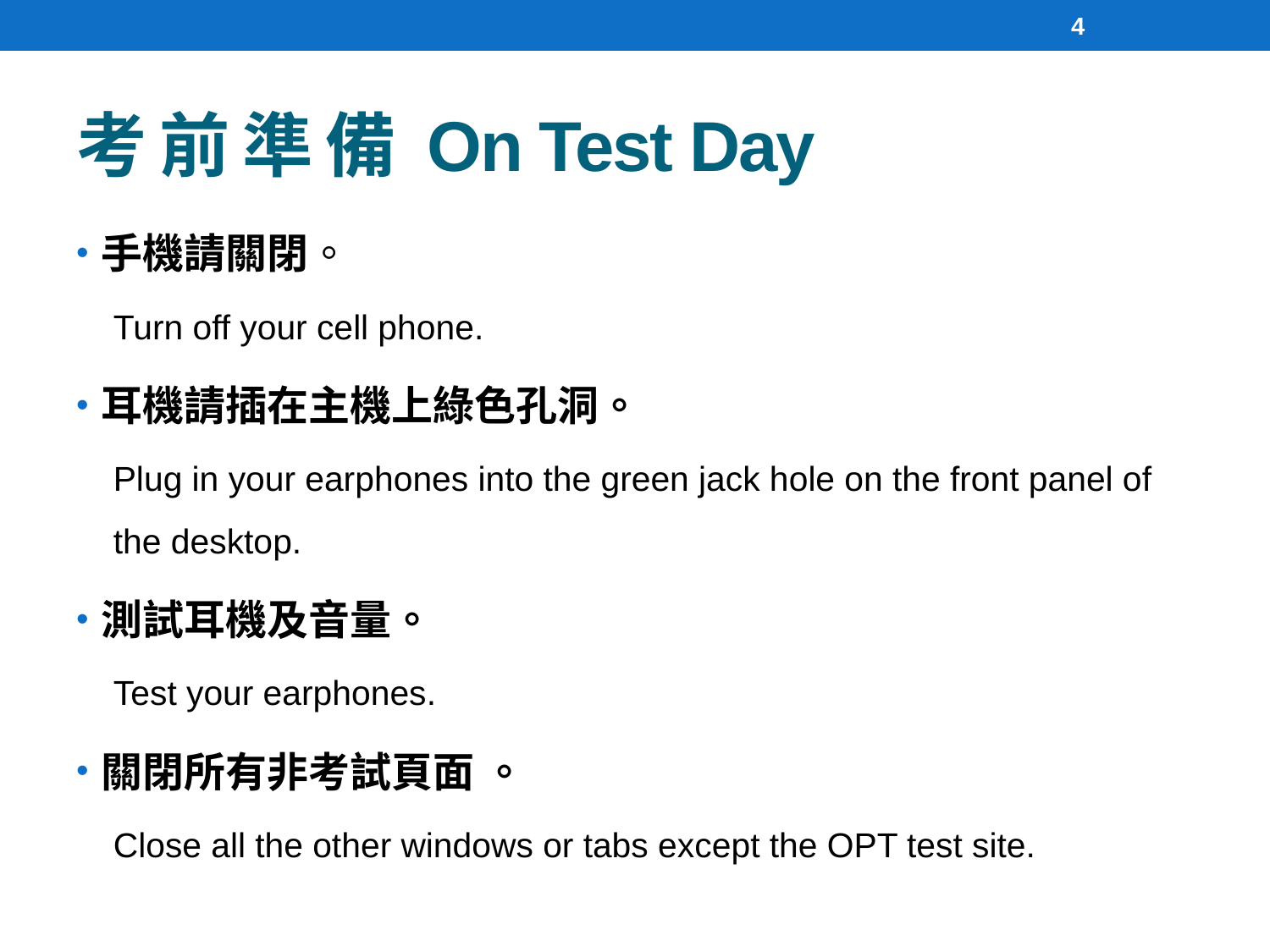

4
# 考 前 準 備 On Test Day
手機請關閉。
Turn off your cell phone.
耳機請插在主機上綠色孔洞。
Plug in your earphones into the green jack hole on the front panel of the desktop.
測試耳機及音量。
Test your earphones.
關閉所有非考試頁面 。
Close all the other windows or tabs except the OPT test site.